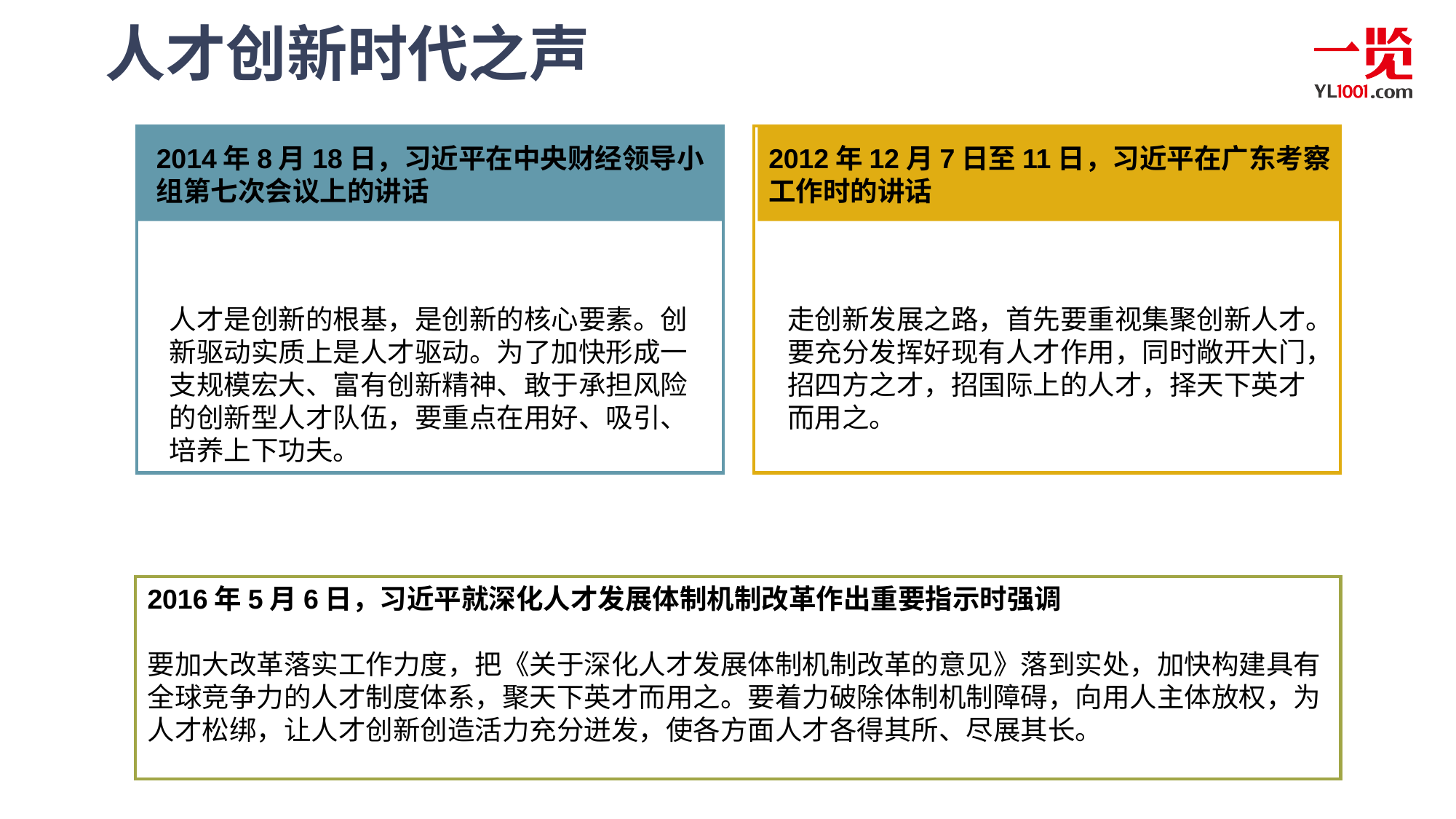

人才创新时代之声

2014年8月18日，习近平在中央财经领导小组第七次会议上的讲话
2012年12月7日至11日，习近平在广东考察工作时的讲话
人才是创新的根基，是创新的核心要素。创新驱动实质上是人才驱动。为了加快形成一支规模宏大、富有创新精神、敢于承担风险的创新型人才队伍，要重点在用好、吸引、培养上下功夫。
走创新发展之路，首先要重视集聚创新人才。要充分发挥好现有人才作用，同时敞开大门，招四方之才，招国际上的人才，择天下英才而用之。

2016年5月6日，习近平就深化人才发展体制机制改革作出重要指示时强调

要加大改革落实工作力度，把《关于深化人才发展体制机制改革的意见》落到实处，加快构建具有全球竞争力的人才制度体系，聚天下英才而用之。要着力破除体制机制障碍，向用人主体放权，为人才松绑，让人才创新创造活力充分迸发，使各方面人才各得其所、尽展其长。